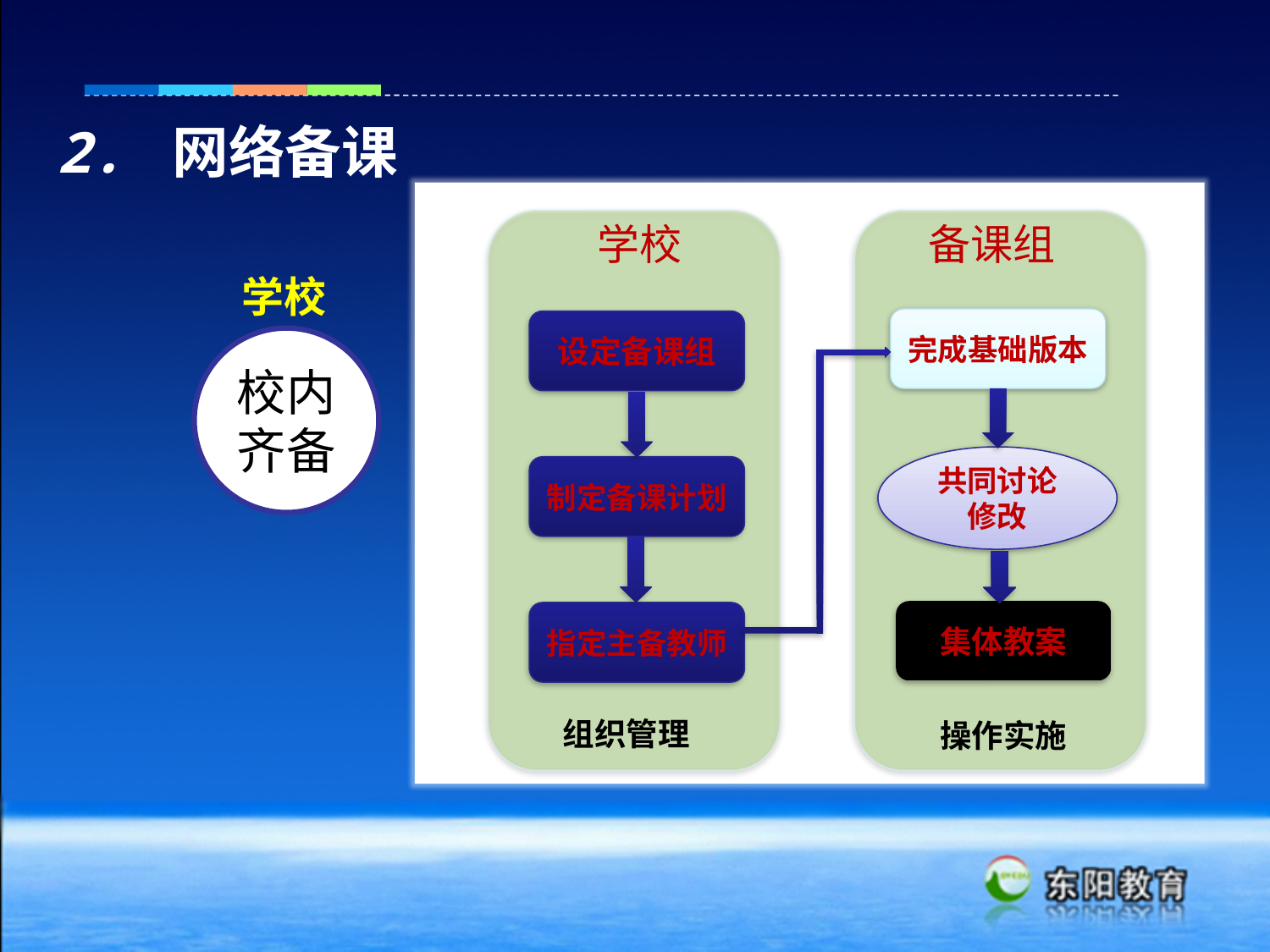

2. 网络备课

组织管理
操作实施
备课组
学校
完成基础版本
设定备课组

共同讨论修改
制定备课计划

集体教案
指定主备教师
学校
校内齐备